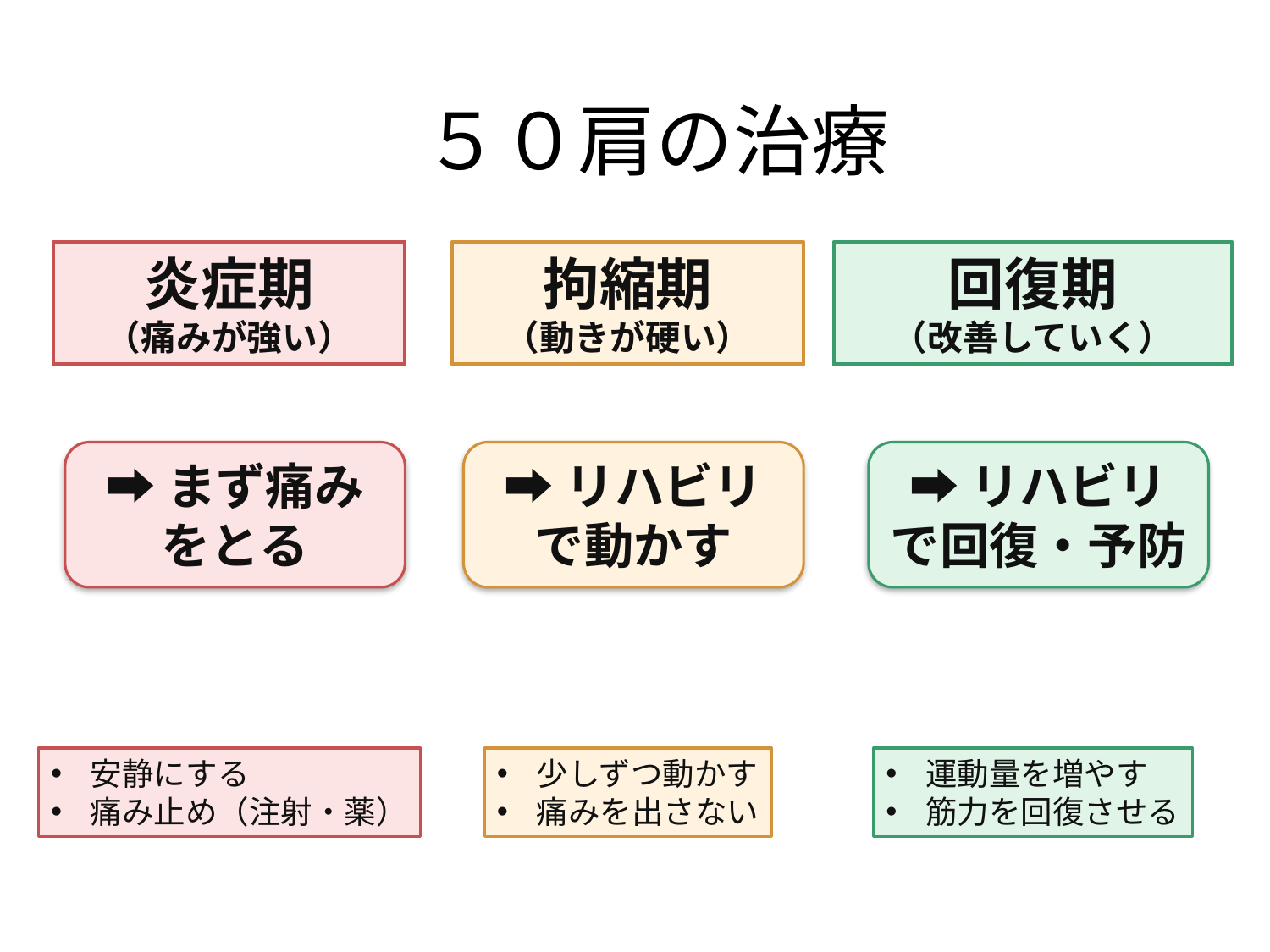

５０肩の治療
炎症期
（痛みが強い）
拘縮期
（動きが硬い）
回復期
（改善していく）
➡まず痛みをとる
➡リハビリで動かす
➡リハビリで回復・予防
安静にする
痛み止め（注射・薬）
少しずつ動かす
痛みを出さない
運動量を増やす
筋力を回復させる